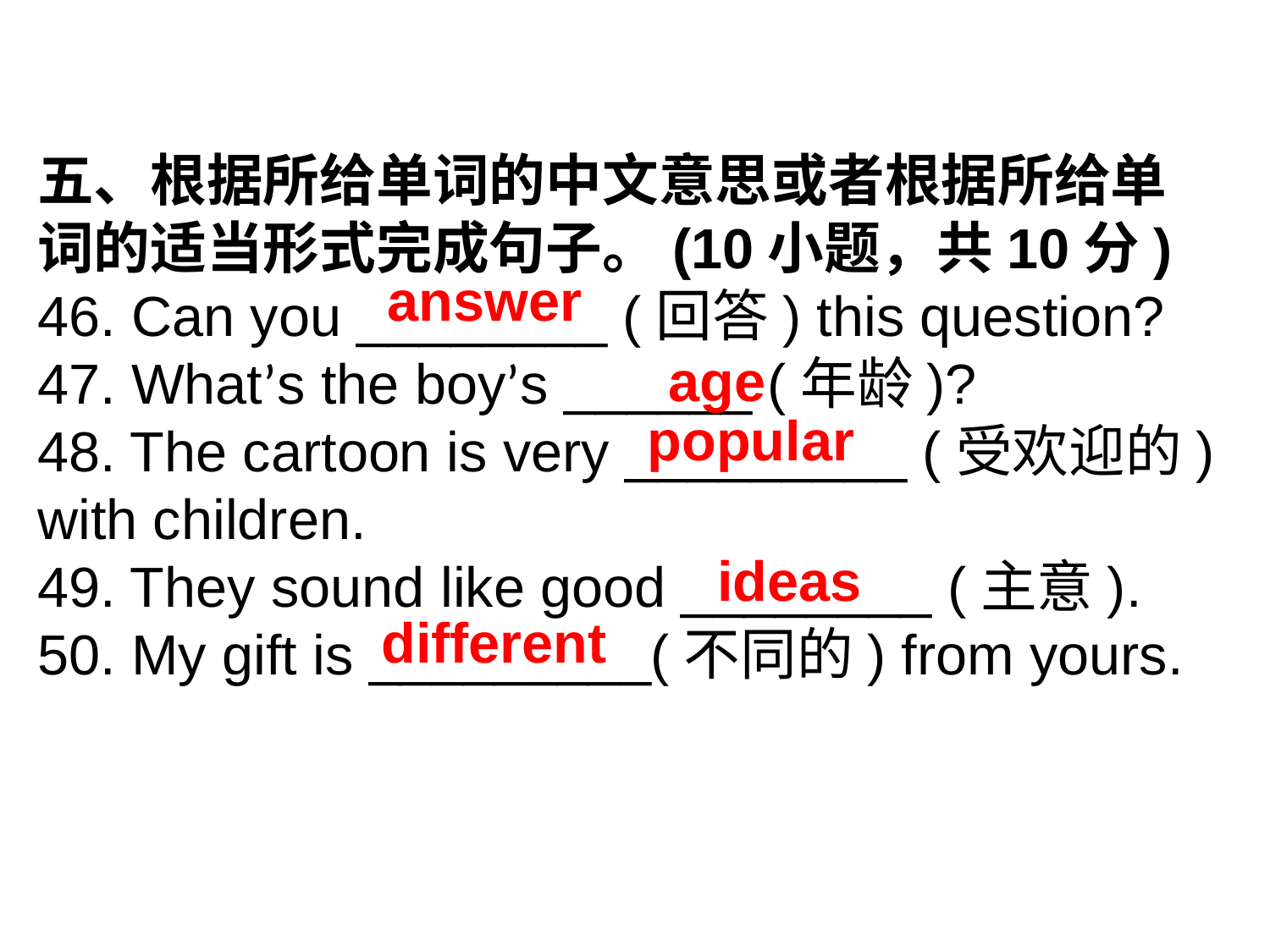

五、根据所给单词的中文意思或者根据所给单词的适当形式完成句子。(10小题，共10分)
46. Can you ________ (回答) this question?
47. What’s the boy’s ______ (年龄)?
48. The cartoon is very _________ (受欢迎的) with children.
49. They sound like good ________ (主意).
50. My gift is _________(不同的) from yours.
answer
age
popular
ideas
 different